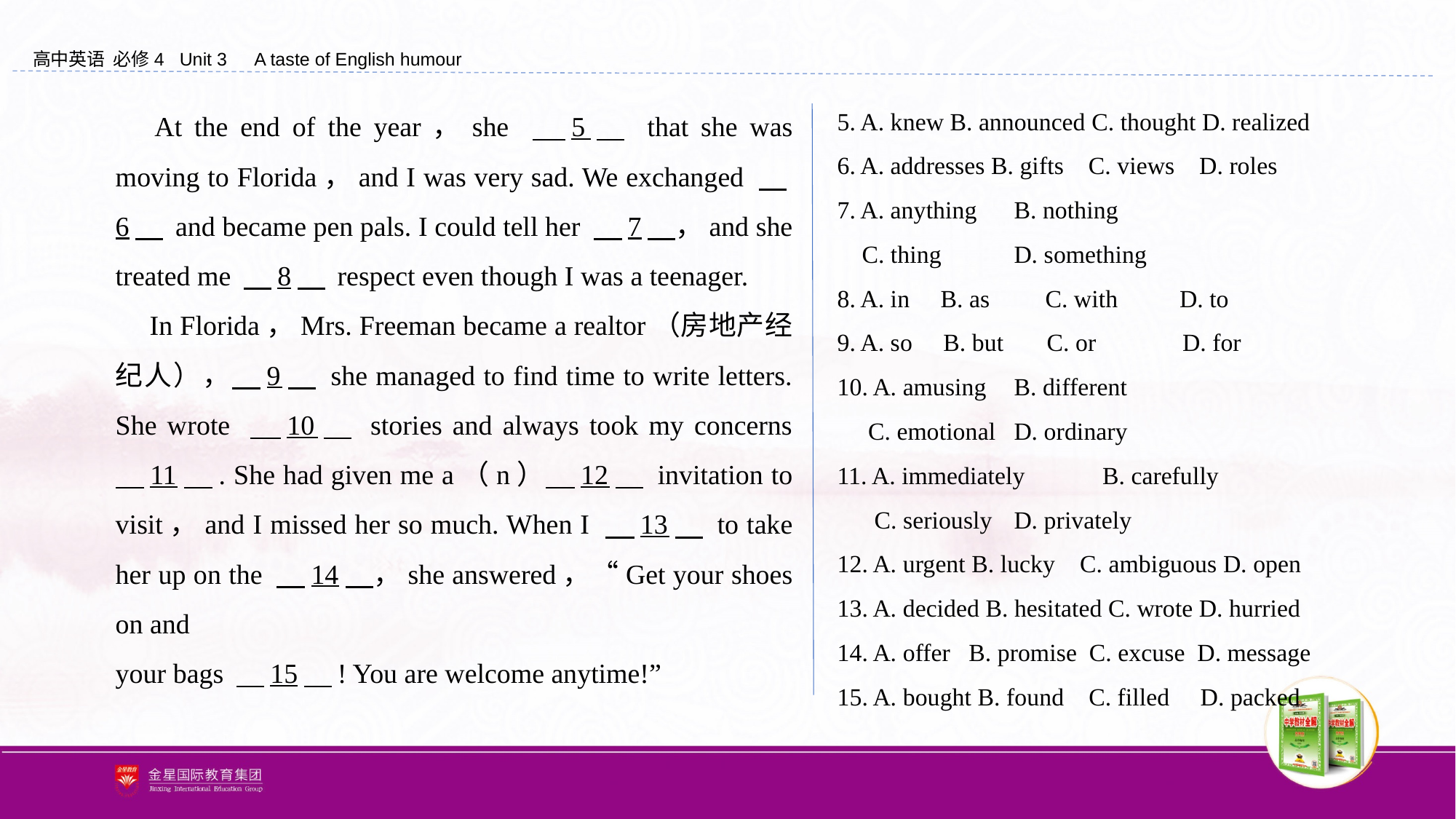

5. A. knew B. announced C. thought D. realized
6. A. addresses B. gifts    C. views    D. roles
7. A. anything 	B. nothing
    C. thing 	D. something
8. A. in     B. as         C. with          D. to
9. A. so     B. but       C. or              D. for
10. A. amusing 	B. different
     C. emotional 	D. ordinary
11. A. immediately 	B. carefully
      C. seriously 	D. privately
12. A. urgent B. lucky    C. ambiguous D. open
13. A. decided B. hesitated C. wrote D. hurried
14. A. offer   B. promise  C. excuse  D. message
15. A. bought B. found    C. filled     D. packed
　At the end of the year，she 　5　 that she was moving to Florida，and I was very sad. We exchanged 　6　 and became pen pals. I could tell her 　7　，and she treated me 　8　 respect even though I was a teenager.
　In Florida，Mrs. Freeman became a realtor（房地产经纪人），　9　 she managed to find time to write letters. She wrote 　10　 stories and always took my concerns 　11　. She had given me a（n）　12　 invitation to visit，and I missed her so much. When I 　13　 to take her up on the 　14　，she answered，“Get your shoes on and
your bags 　15　! You are welcome anytime!”